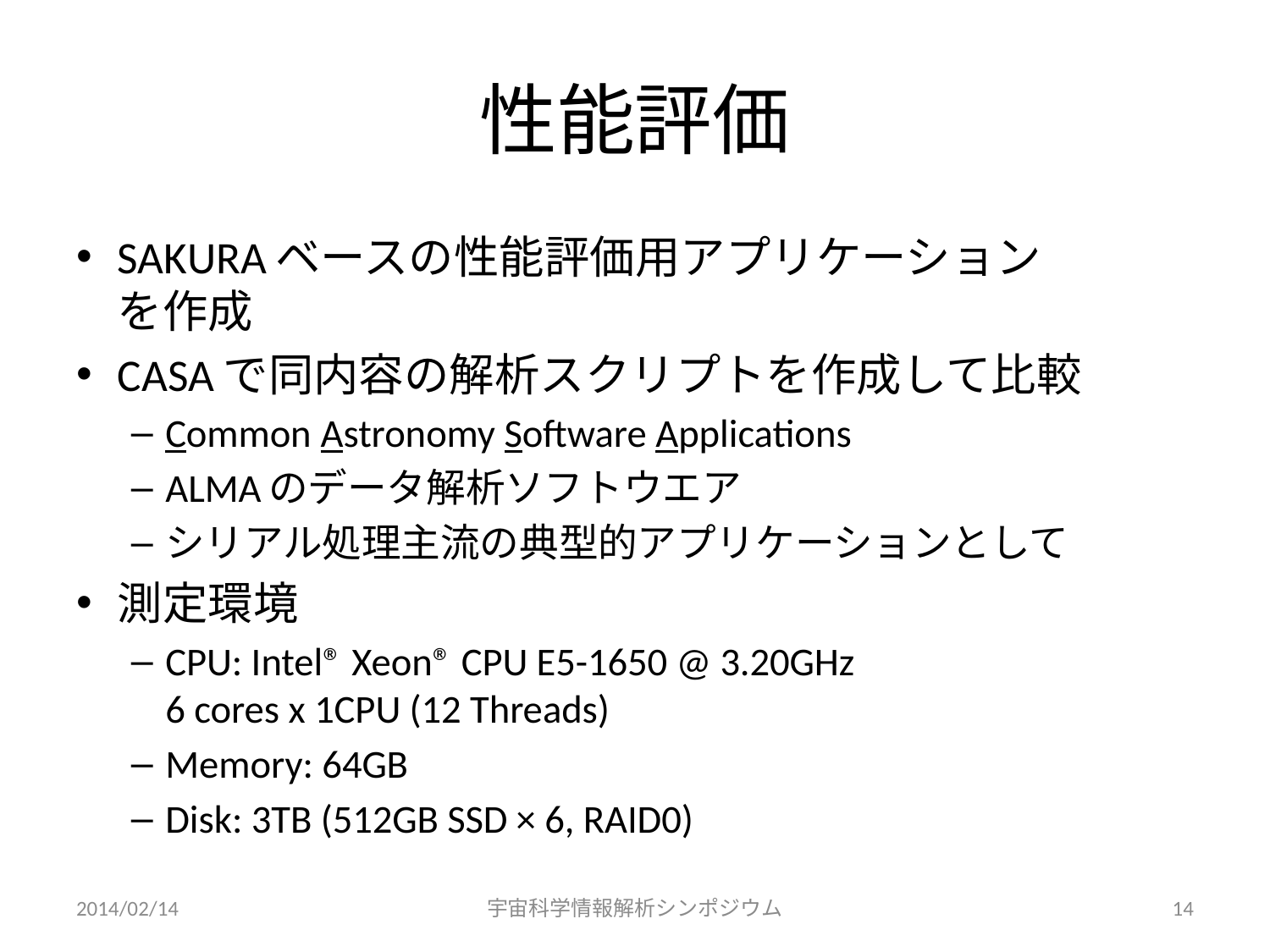

# 性能評価
SAKURAベースの性能評価用アプリケーション
を作成
CASAで同内容の解析スクリプトを作成して比較
Common Astronomy Software Applications
ALMAのデータ解析ソフトウエア
シリアル処理主流の典型的アプリケーションとして
測定環境
CPU: Intel® Xeon® CPU E5-1650 @ 3.20GHz
6 cores x 1CPU (12 Threads)
Memory: 64GB
Disk: 3TB (512GB SSD × 6, RAID0)
2014/02/14
宇宙科学情報解析シンポジウム
14